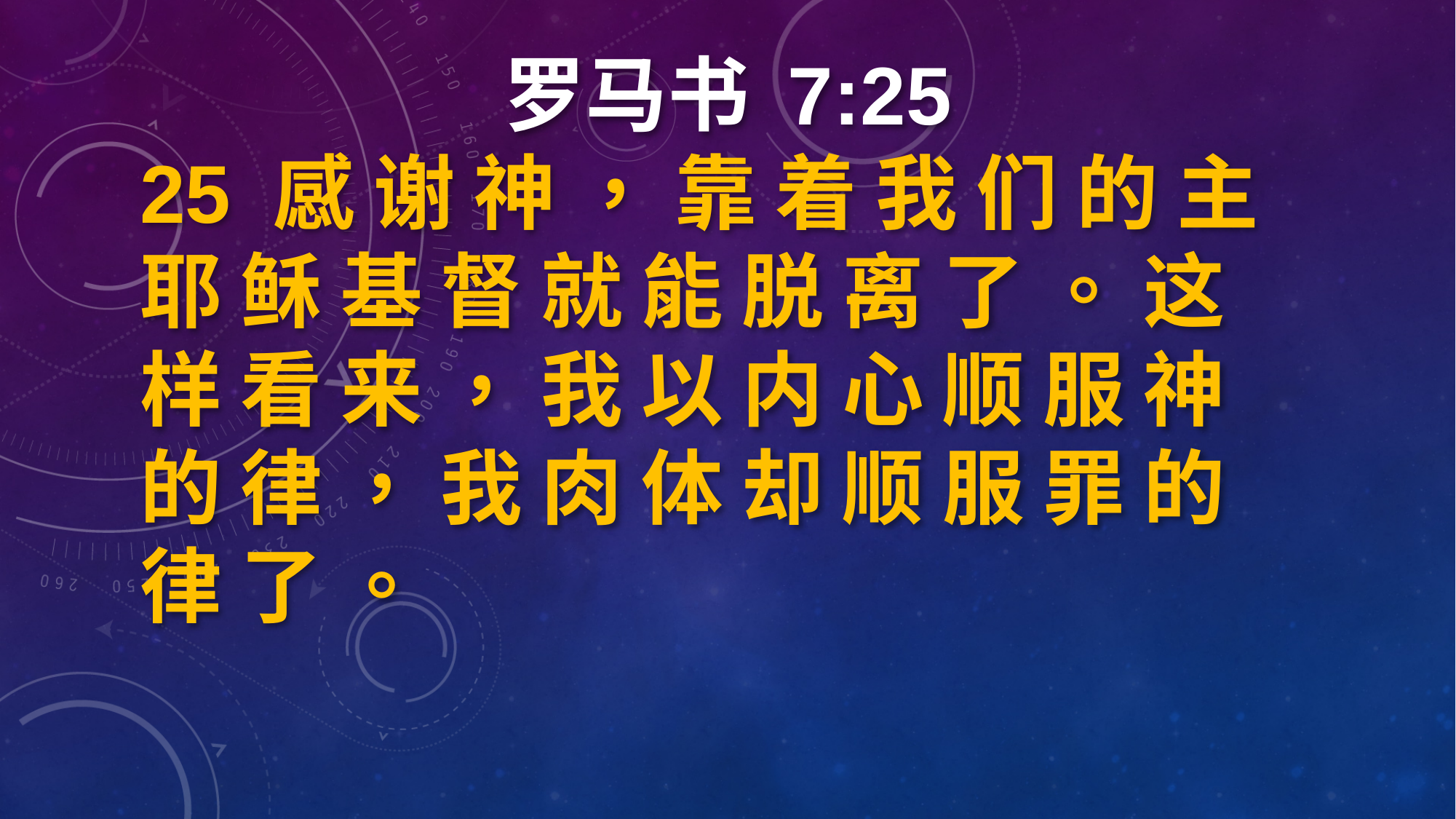

罗马书 7:25
25 感 谢 神 ， 靠 着 我 们 的 主 耶 稣 基 督 就 能 脱 离 了 。 这 样 看 来 ， 我 以 内 心 顺 服 神 的 律 ， 我 肉 体 却 顺 服 罪 的 律 了 。